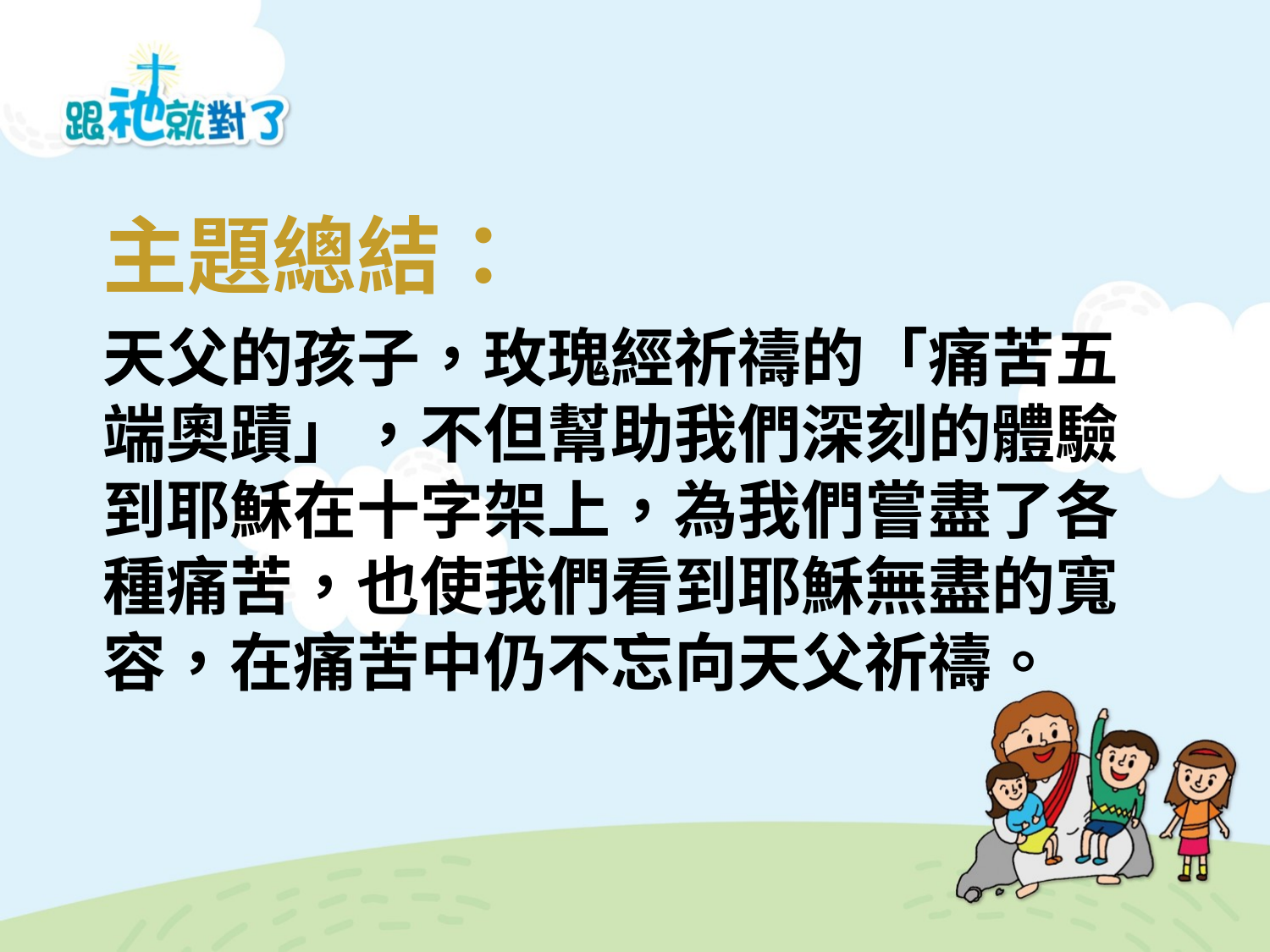

主題總結：
天父的孩子，玫瑰經祈禱的「痛苦五端奧蹟」，不但幫助我們深刻的體驗到耶穌在十字架上，為我們嘗盡了各種痛苦，也使我們看到耶穌無盡的寬容，在痛苦中仍不忘向天父祈禱。